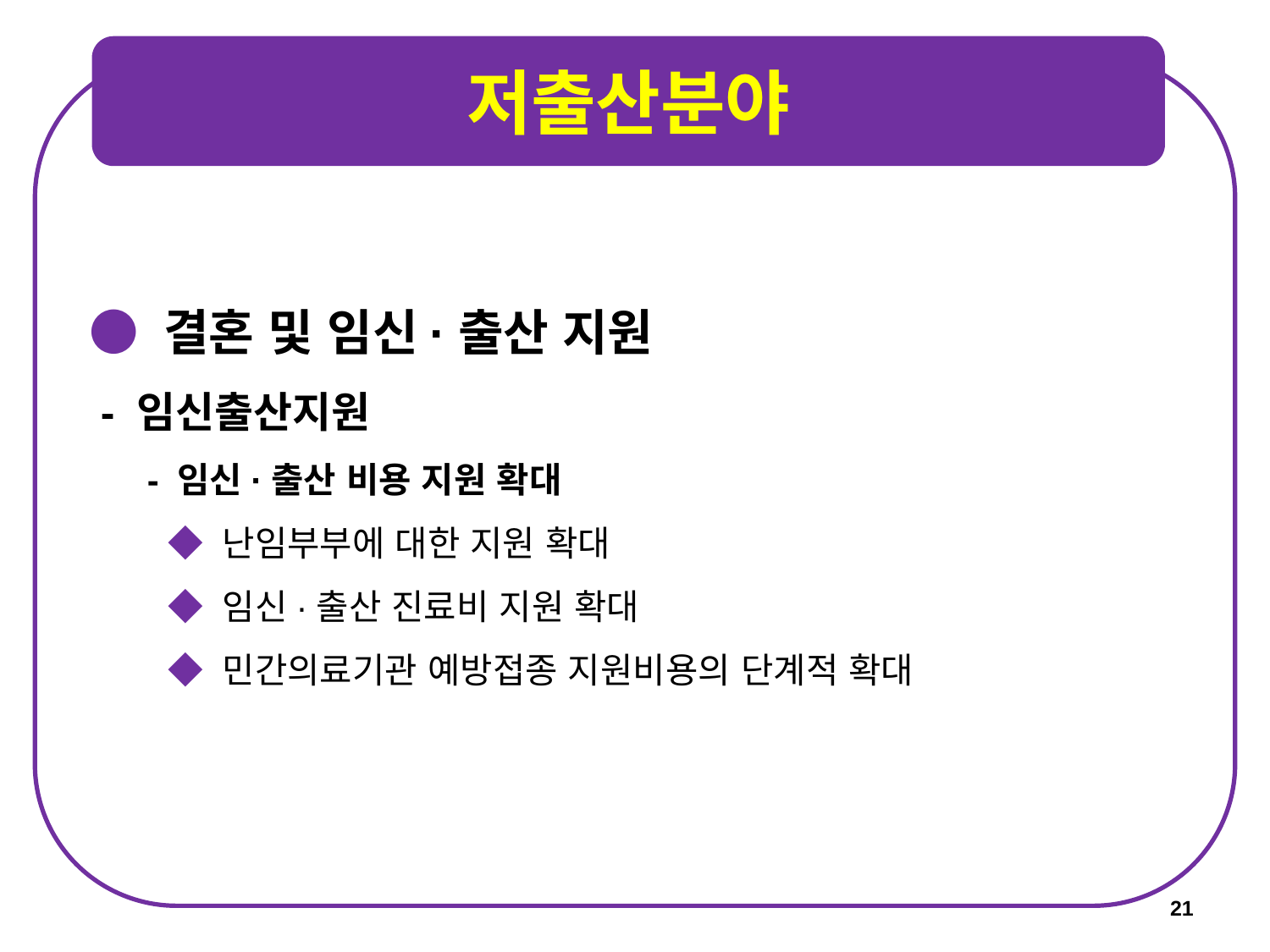

저출산분야
● 결혼 및 임신·출산 지원
 - 임신출산지원
      - 임신·출산 비용 지원 확대
        ◆ 난임부부에 대한 지원 확대
        ◆ 임신·출산 진료비 지원 확대
        ◆ 민간의료기관 예방접종 지원비용의 단계적 확대
21